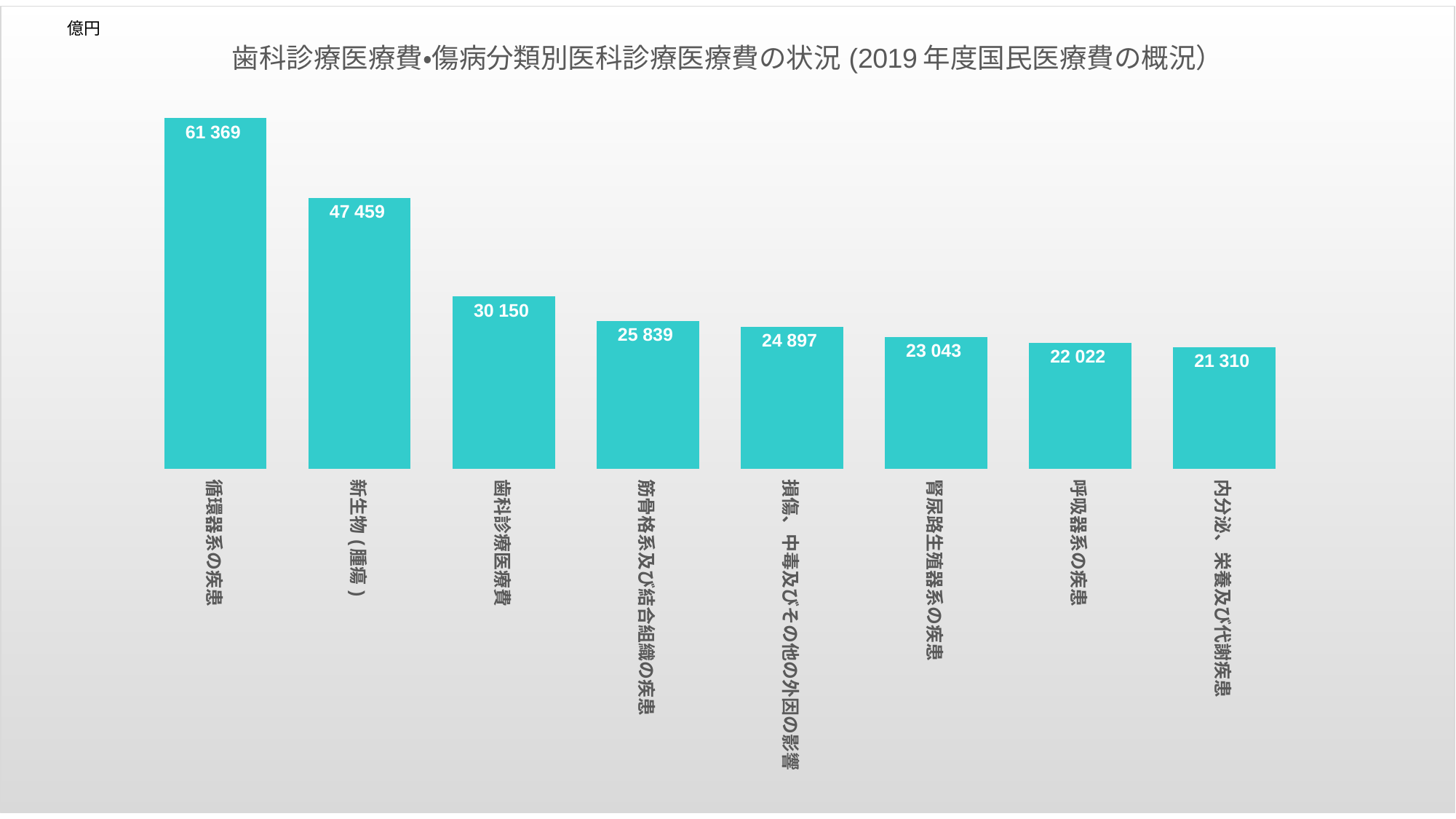

### Chart: 歯科診療医療費・傷病分類別医科診療医療費の状況(2019年度国民医療費の概況）

| Category |  |
|---|---|
| 循環器系の疾患 | 61369.0 |
| 新生物(腫瘍) | 47459.0 |
| 歯科診療医療費 | 30150.0 |
| 筋骨格系及び結合組織の疾患 | 25839.0 |
| 損傷、中毒及びその他の外因の影響 | 24897.0 |
| 腎尿路生殖器系の疾患 | 23043.0 |
| 呼吸器系の疾患 | 22022.0 |
| 内分泌、栄養及び代謝疾患 | 21310.0 |
#